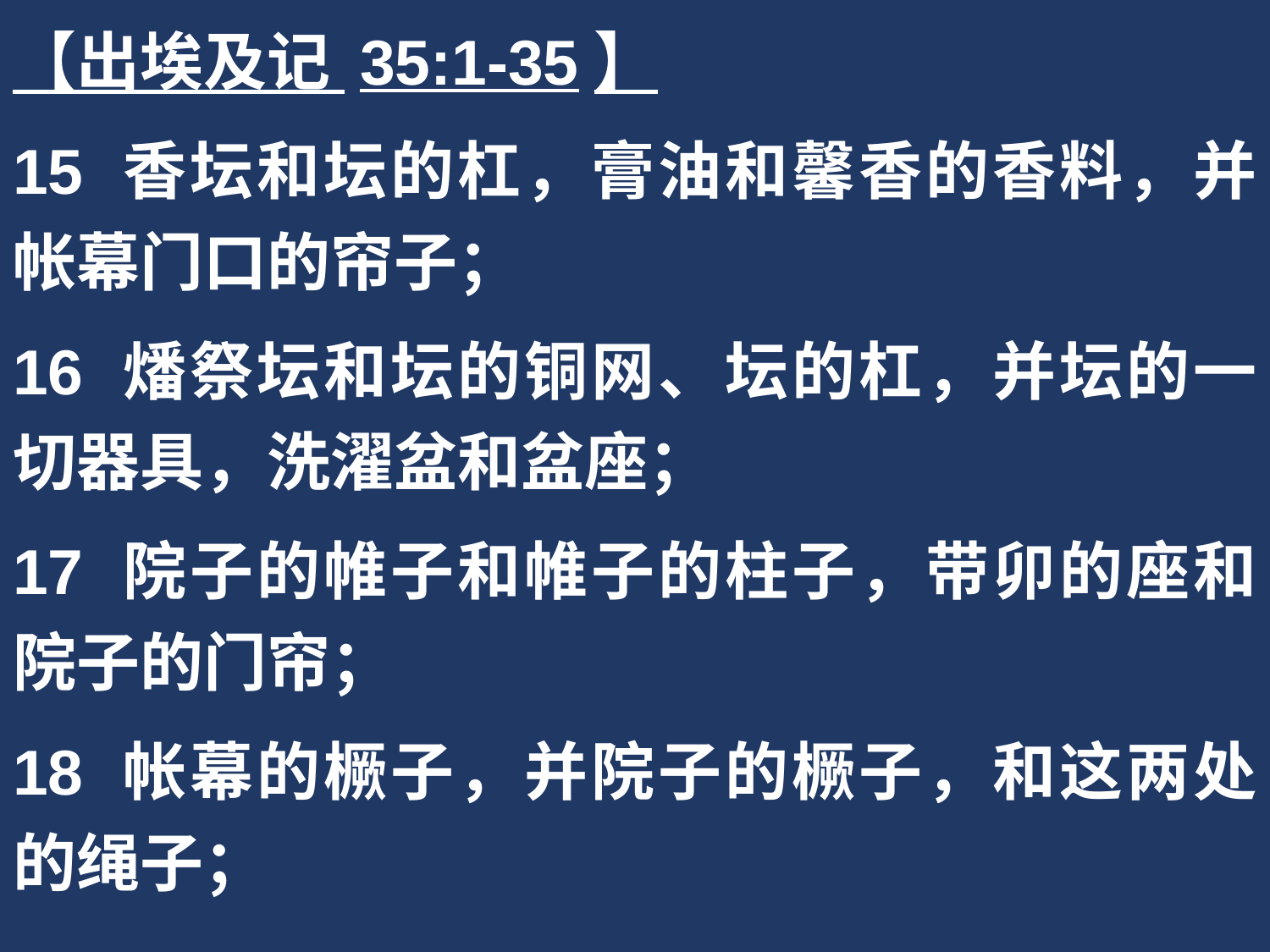

【出埃及记 35:1-35】
15 香坛和坛的杠，膏油和馨香的香料，并帐幕门口的帘子；
16 燔祭坛和坛的铜网、坛的杠，并坛的一切器具，洗濯盆和盆座；
17 院子的帷子和帷子的柱子，带卯的座和院子的门帘；
18 帐幕的橛子，并院子的橛子，和这两处的绳子；